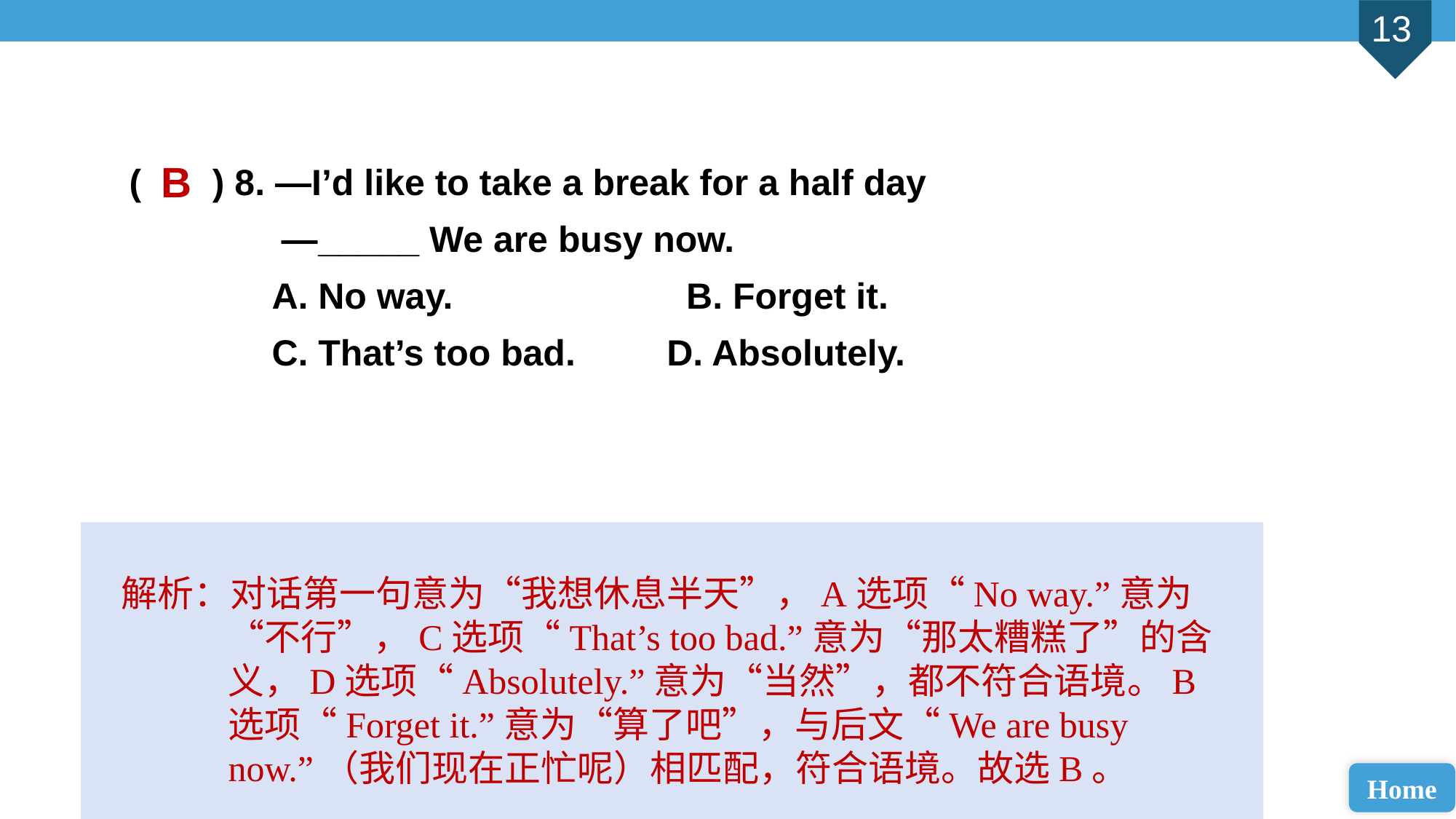

(       ) 8. —I’d like to take a break for a half day
               —_____ We are busy now.
              A. No way.                       B. Forget it.
              C. That’s too bad.         D. Absolutely.
B

解析：对话第一句意为“我想休息半天”，A选项“No way.”意为“不行”，C选项“That’s too bad.”意为“那太糟糕了”的含义，D选项“Absolutely.”意为“当然”，都不符合语境。B选项“Forget it.”意为“算了吧”，与后文“We are busy now.”（我们现在正忙呢）相匹配，符合语境。故选B。